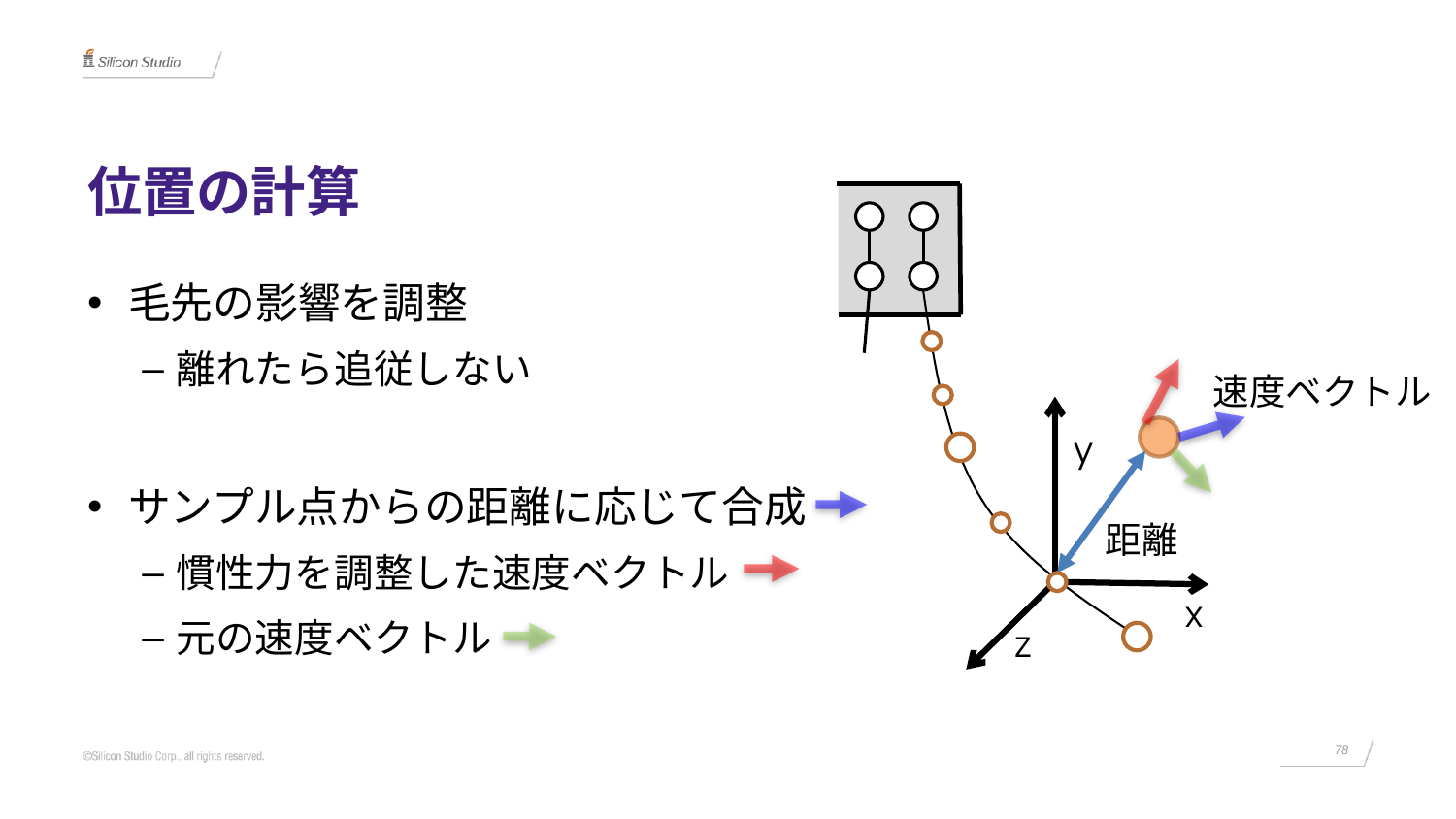

# 位置の計算

毛先の影響を調整
離れたら追従しない

サンプル点からの距離に応じて合成
慣性力を調整した速度ベクトル
元の速度ベクトル

速度ベクトル

y
x
z

距離

78